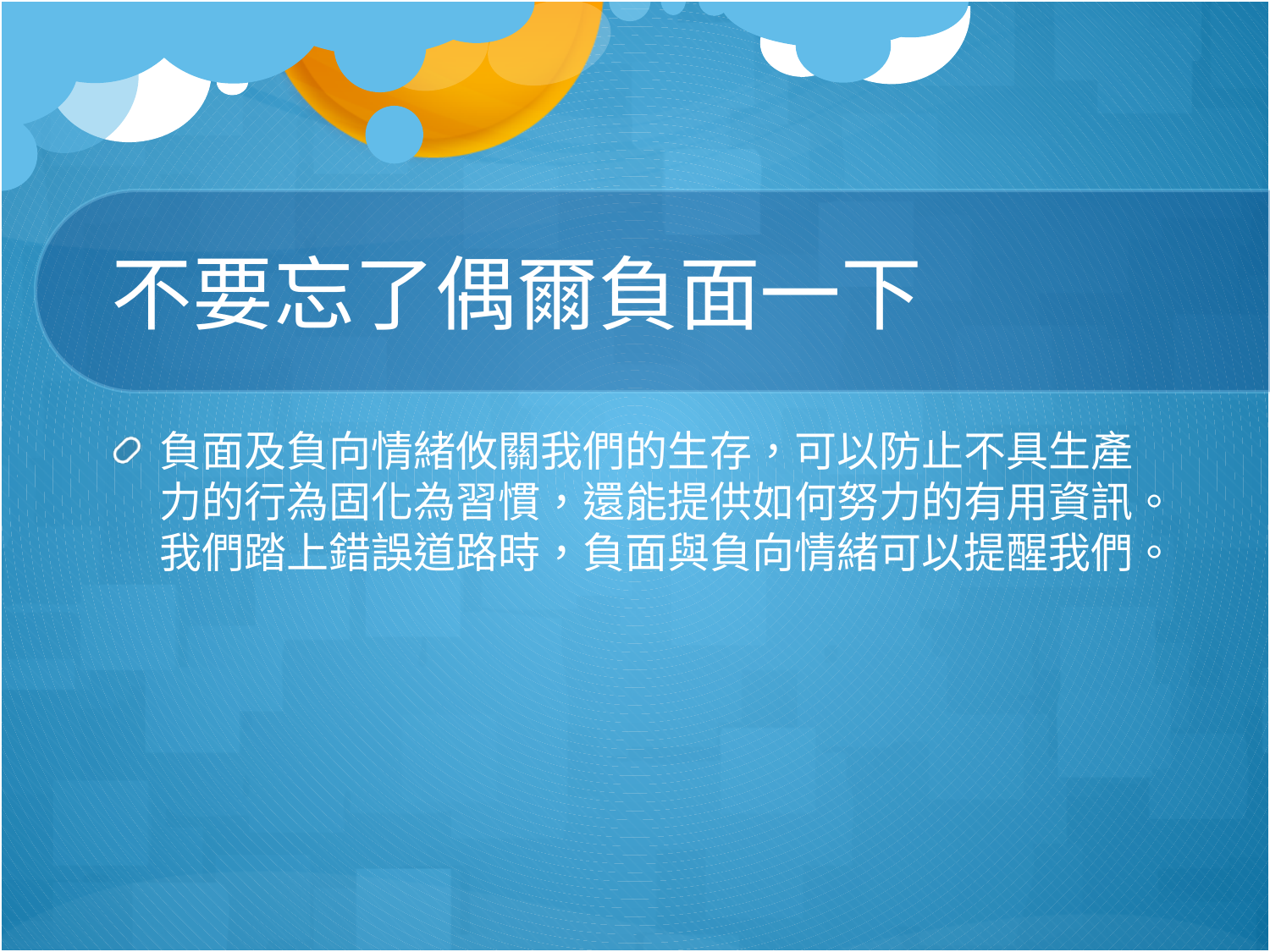

# 不要忘了偶爾負面一下
負面及負向情緒攸關我們的生存，可以防止不具生產力的行為固化為習慣，還能提供如何努力的有用資訊。我們踏上錯誤道路時，負面與負向情緒可以提醒我們。